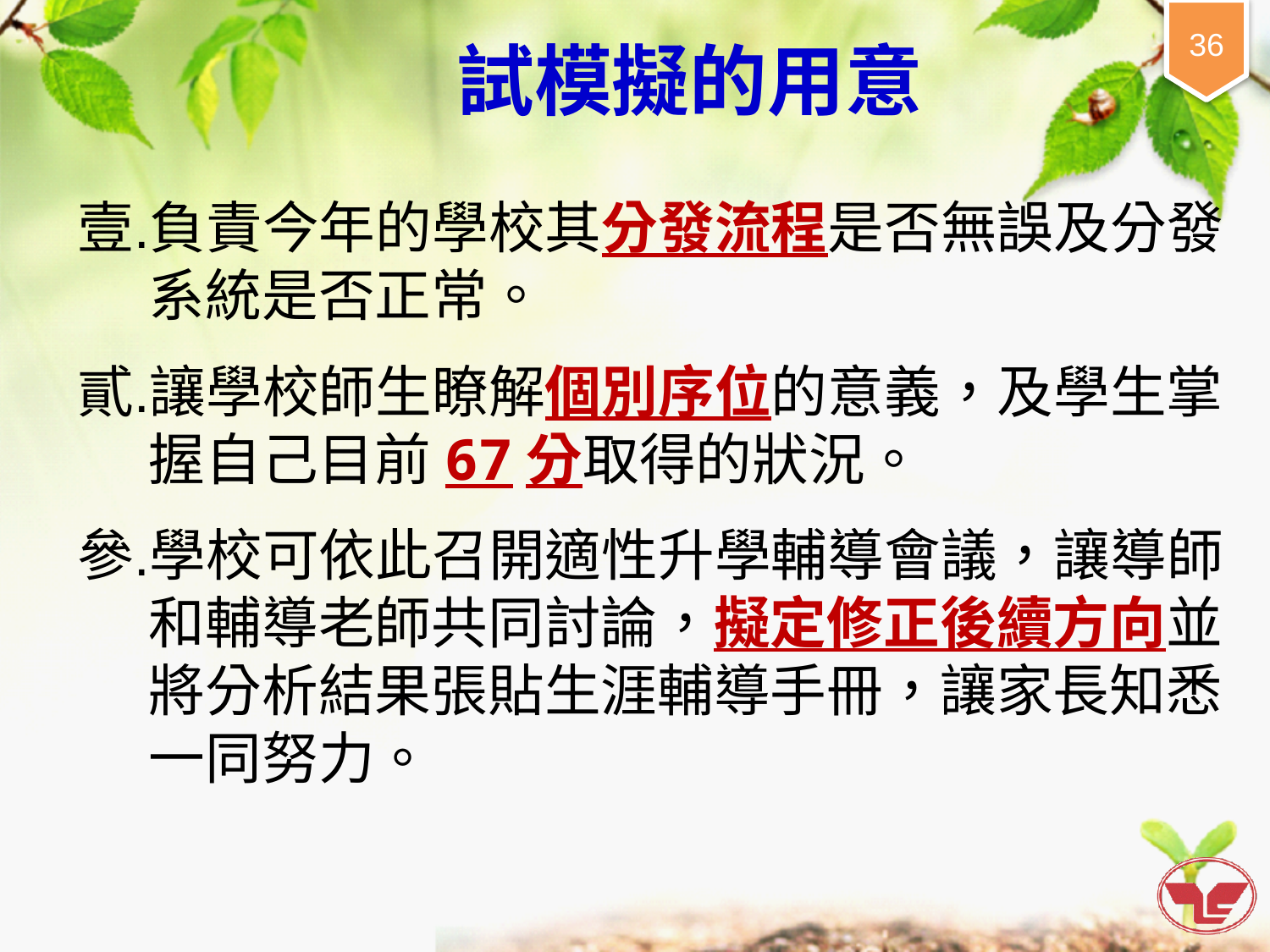

試模擬的用意
負責今年的學校其分發流程是否無誤及分發系統是否正常。
讓學校師生瞭解個別序位的意義，及學生掌握自己目前67分取得的狀況。
學校可依此召開適性升學輔導會議，讓導師和輔導老師共同討論，擬定修正後續方向並將分析結果張貼生涯輔導手冊，讓家長知悉一同努力。